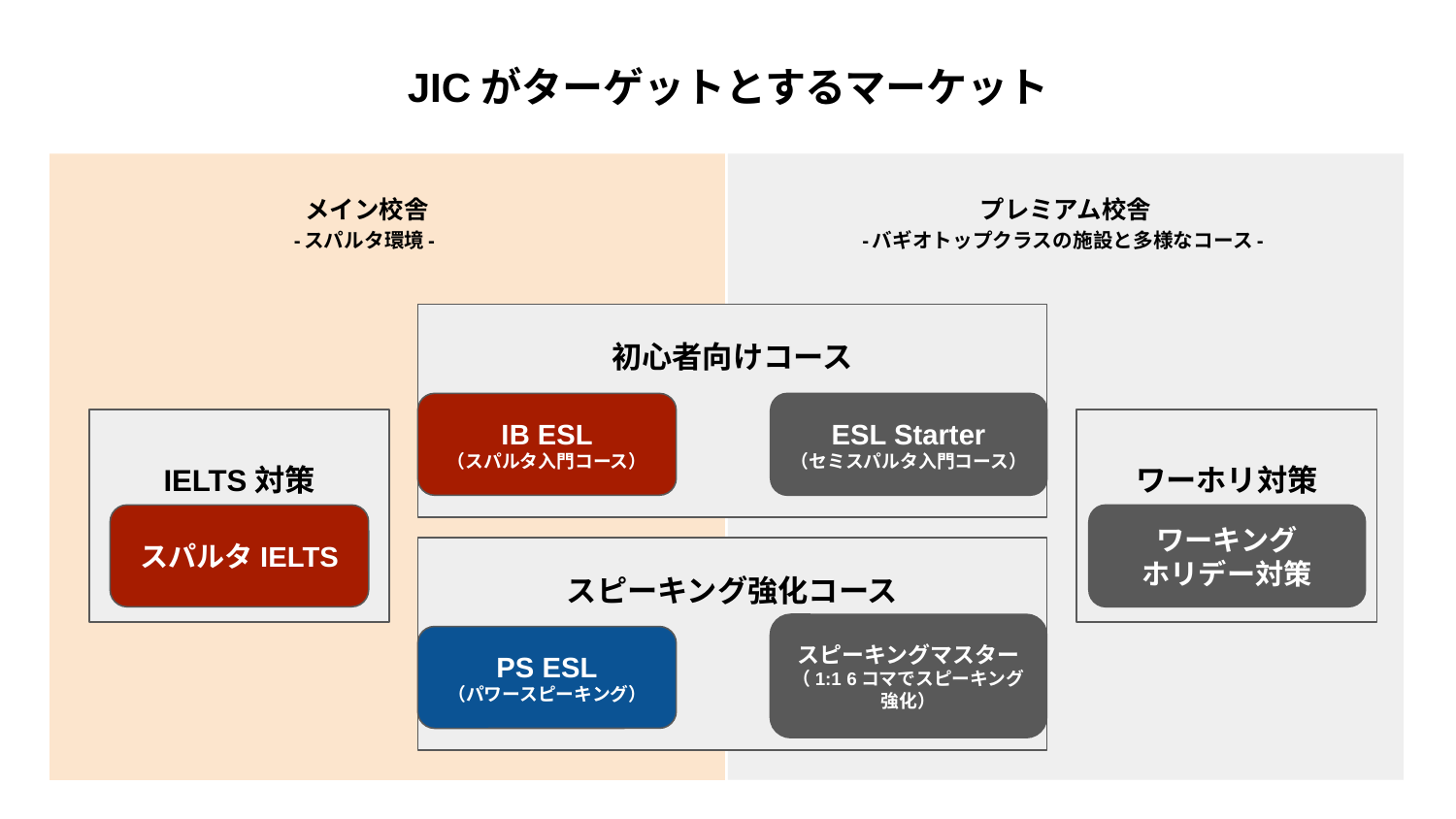

# JICがターゲットとするマーケット

メイン校舎
-スパルタ環境-
プレミアム校舎
-バギオトップクラスの施設と多様なコース-
初心者向けコース

IB ESL
（スパルタ入門コース）
ESL Starter
（セミスパルタ入門コース）
IELTS対策

ワーホリ対策

スパルタIELTS
ワーキング
ホリデー対策
スピーキング強化コース

スピーキングマスター（1:1 6コマでスピーキング強化）
PS ESL
（パワースピーキング）